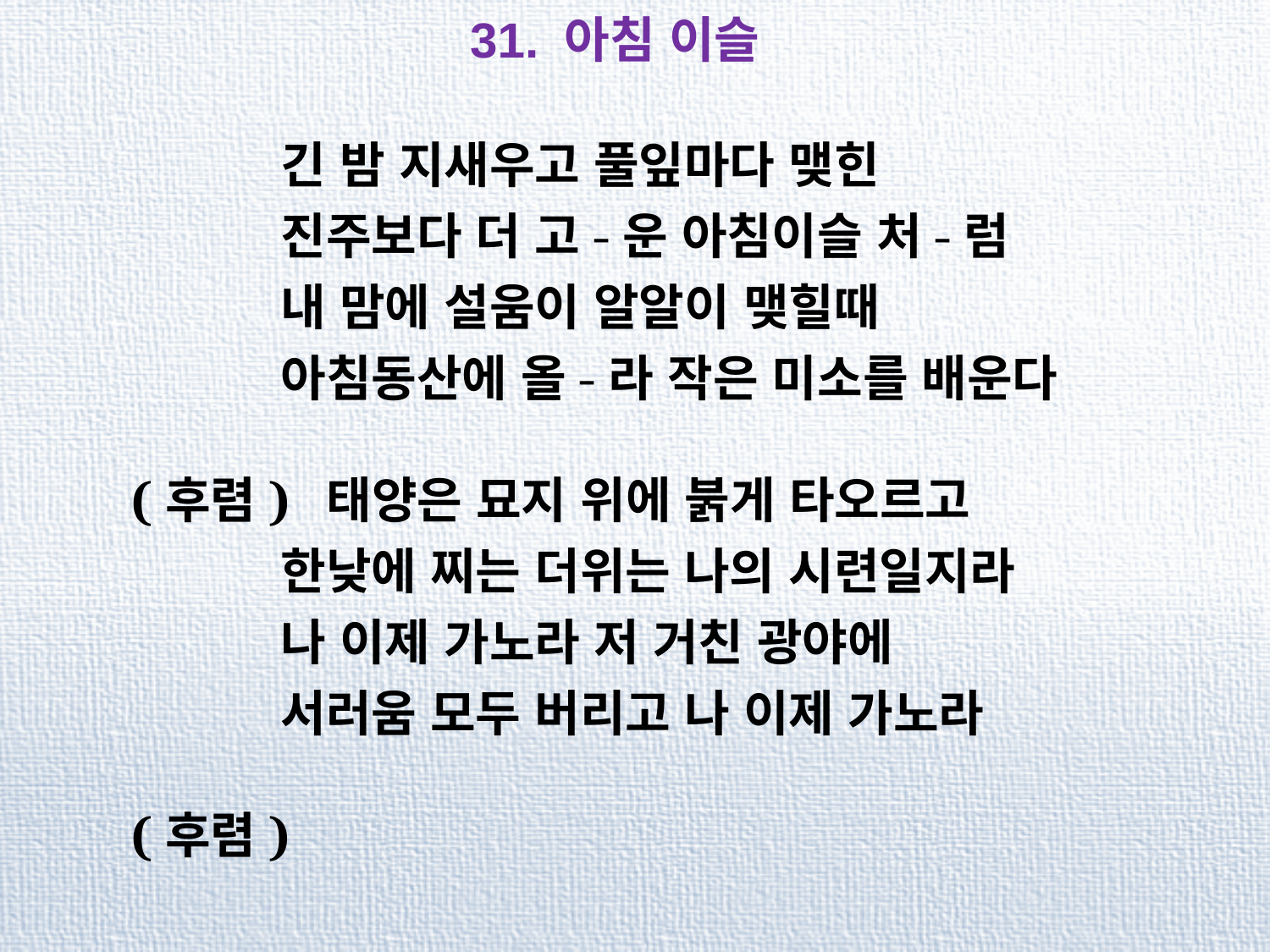

31. 아침 이슬
          긴 밤 지새우고 풀잎마다 맺힌
          진주보다 더 고-운 아침이슬 처-럼
          내 맘에 설움이 알알이 맺힐때
          아침동산에 올-라 작은 미소를 배운다

(후렴)  태양은 묘지 위에 붉게 타오르고
          한낮에 찌는 더위는 나의 시련일지라
          나 이제 가노라 저 거친 광야에
          서러움 모두 버리고 나 이제 가노라

(후렴)